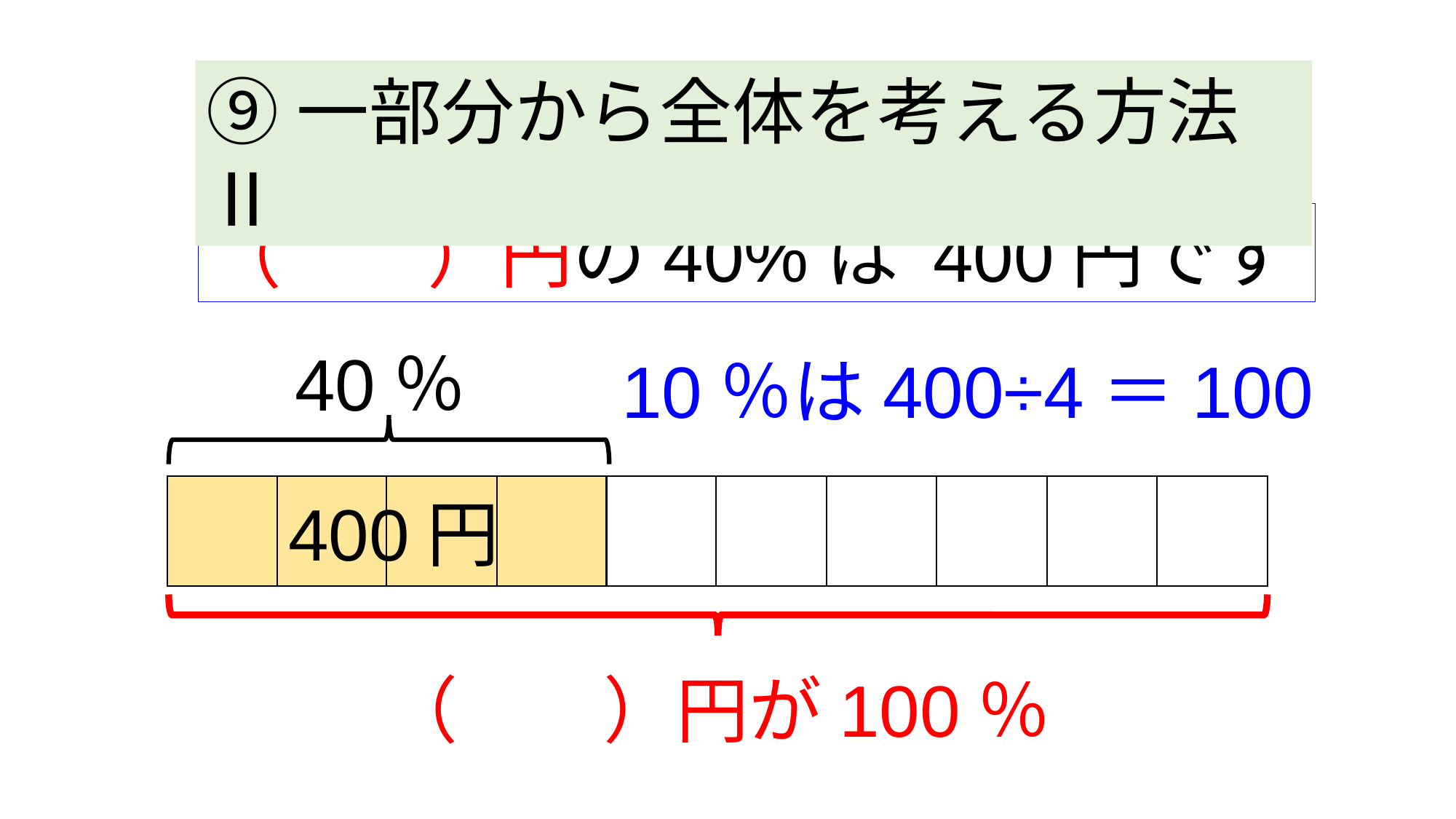

⑨一部分から全体を考える方法Ⅱ

（　　）円の40%は 400円です

40％
10％は400÷4＝100

400円
（　　）円が100％